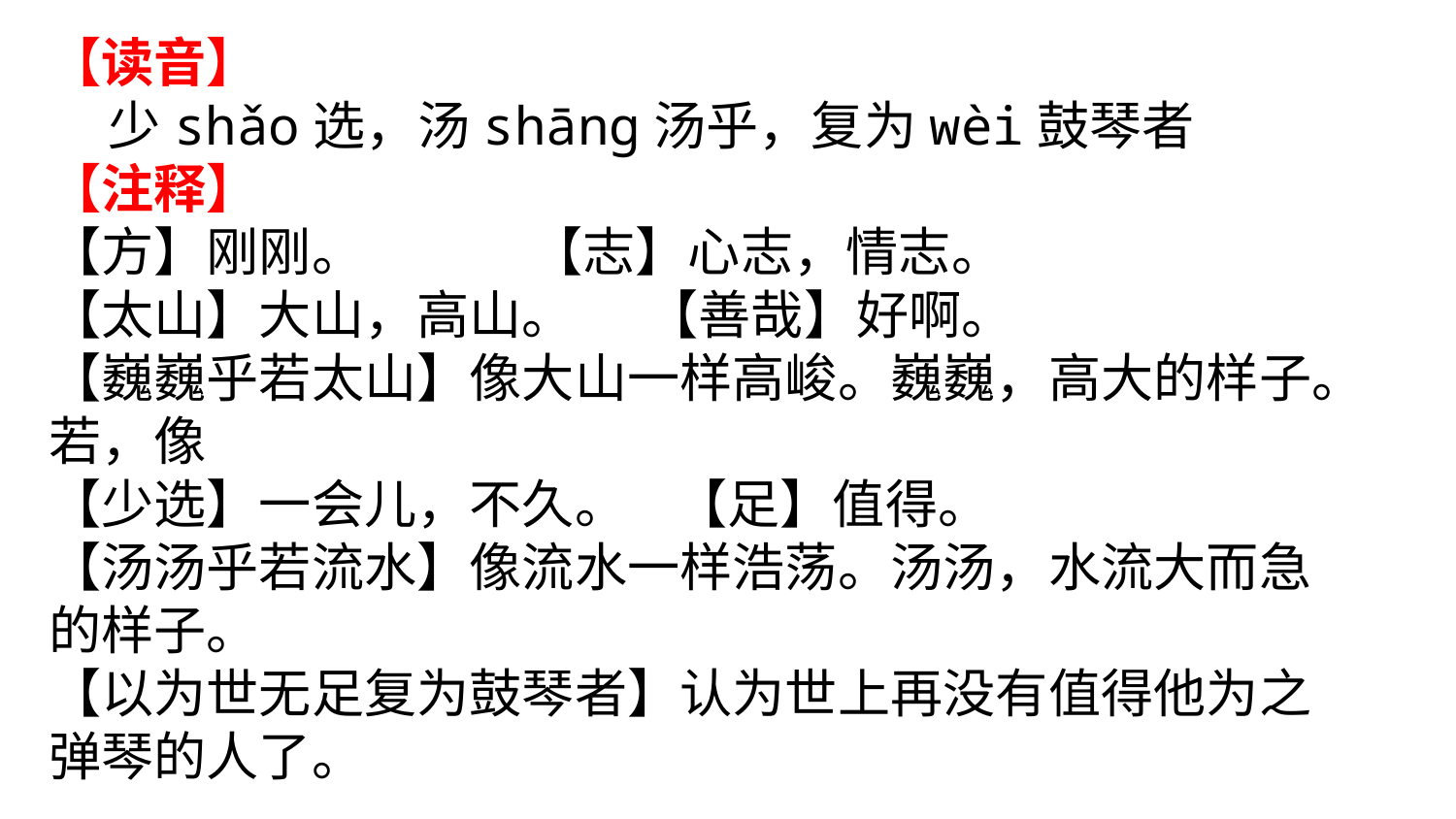

【读音】
    少shǎo选，汤shānɡ汤乎，复为wèi鼓琴者
【注释】
【方】刚刚。              【志】心志，情志。
【太山】大山，高山。      【善哉】好啊。
【巍巍乎若太山】像大山一样高峻。巍巍，高大的样子。若，像
【少选】一会儿，不久。    【足】值得。
【汤汤乎若流水】像流水一样浩荡。汤汤，水流大而急的样子。
【以为世无足复为鼓琴者】认为世上再没有值得他为之弹琴的人了。